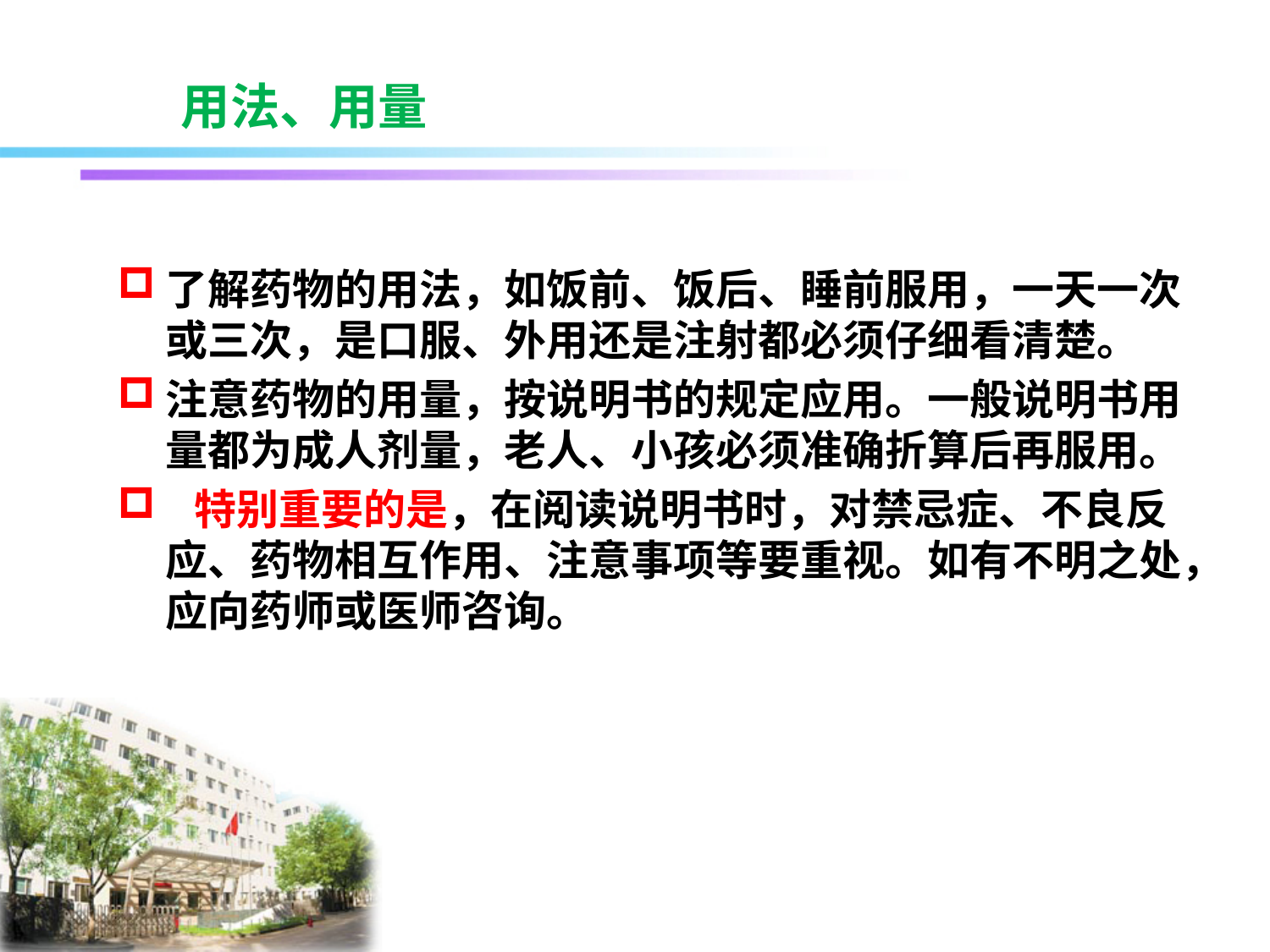

用法、用量
了解药物的用法，如饭前、饭后、睡前服用，一天一次或三次，是口服、外用还是注射都必须仔细看清楚。
注意药物的用量，按说明书的规定应用。一般说明书用量都为成人剂量，老人、小孩必须准确折算后再服用。
  特别重要的是，在阅读说明书时，对禁忌症、不良反应、药物相互作用、注意事项等要重视。如有不明之处，应向药师或医师咨询。